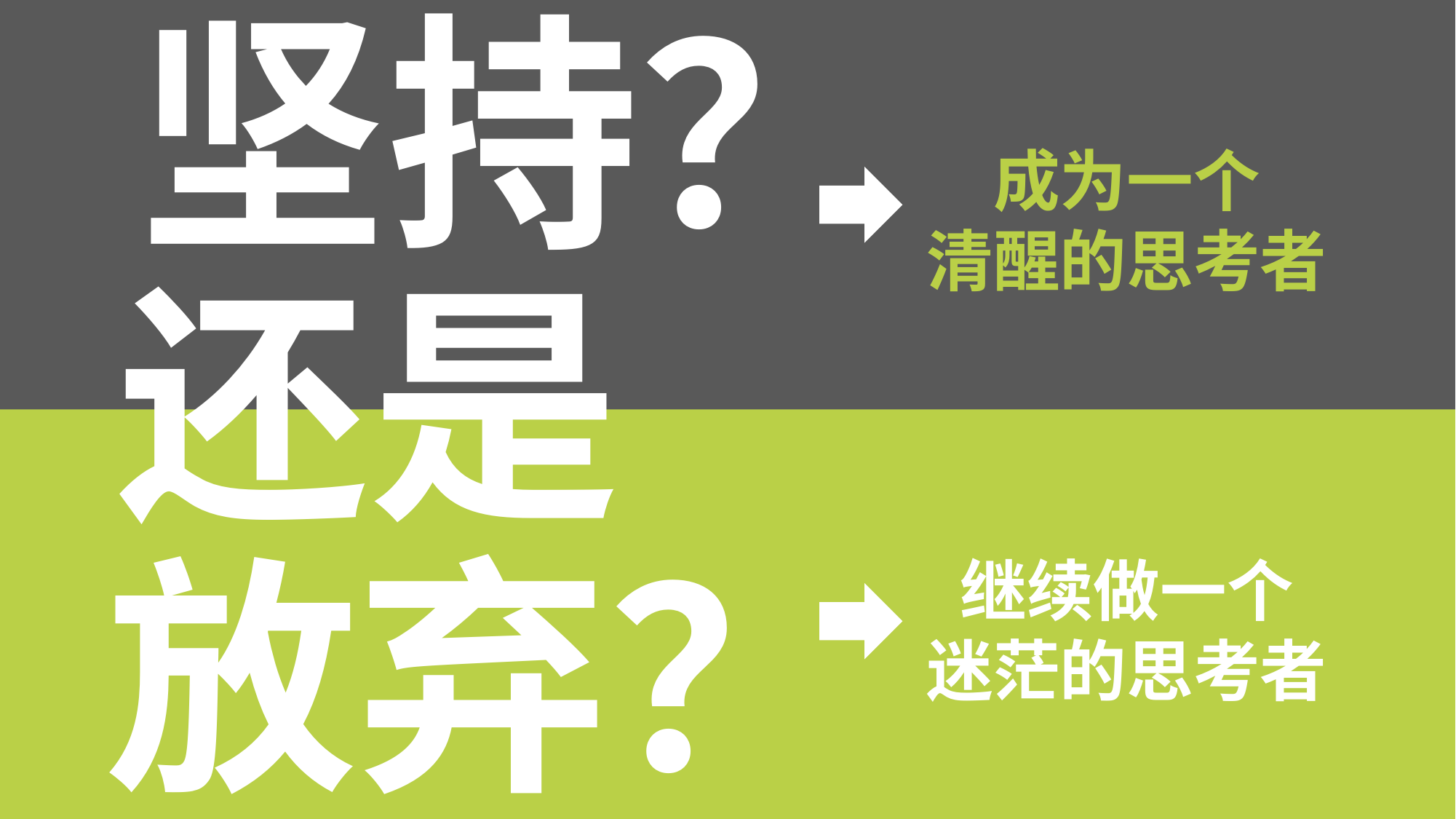

成为一个
清醒的思考者

# 坚持？ 还是 放弃？
继续做一个
迷茫的思考者